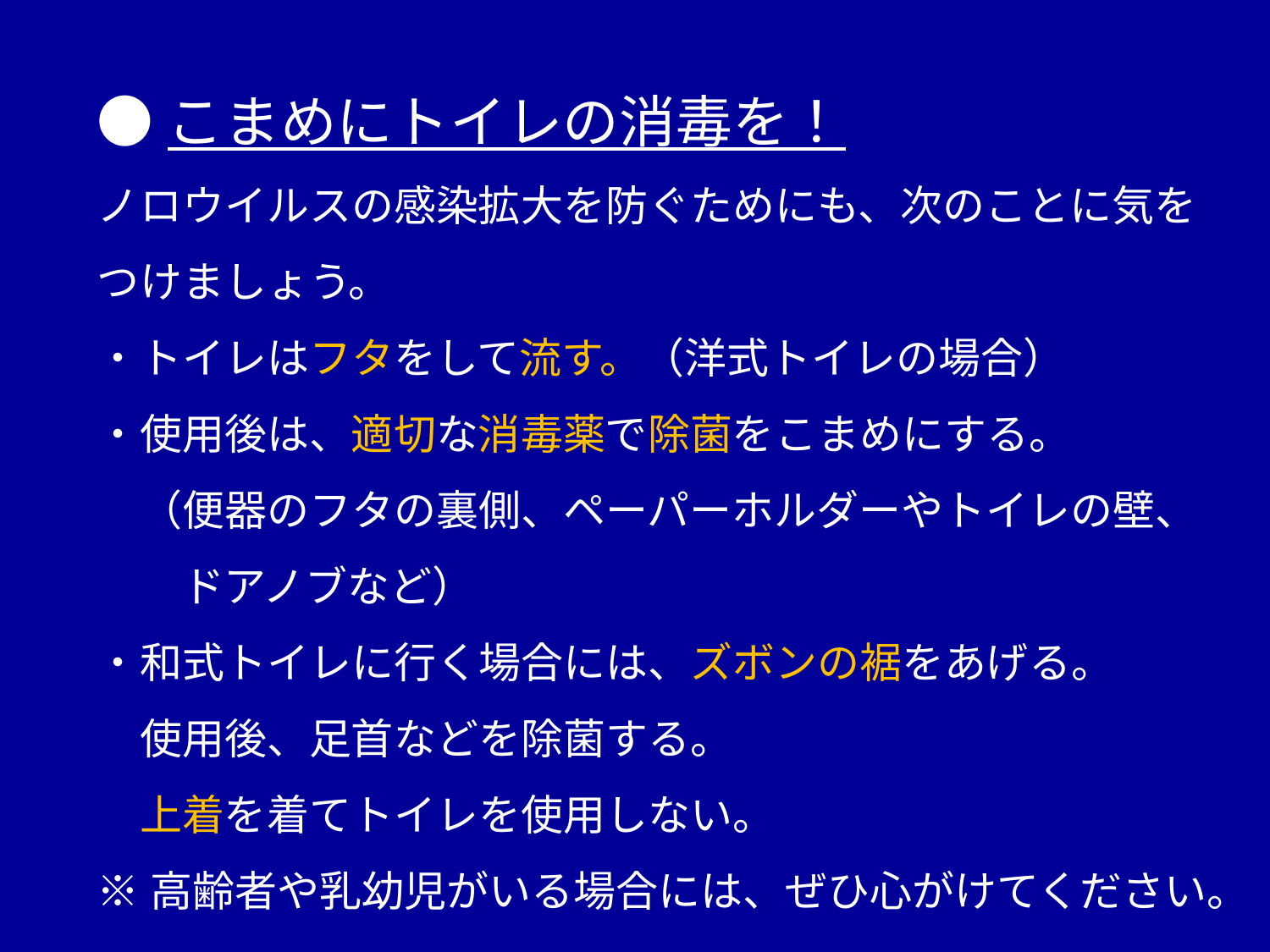

●こまめにトイレの消毒を！
ノロウイルスの感染拡大を防ぐためにも、次のことに気をつけましょう。
・トイレはフタをして流す。（洋式トイレの場合）
・使用後は、適切な消毒薬で除菌をこまめにする。
　（便器のフタの裏側、ペーパーホルダーやトイレの壁、
　　ドアノブなど）
・和式トイレに行く場合には、ズボンの裾をあげる。
　使用後、足首などを除菌する。
　上着を着てトイレを使用しない。
※高齢者や乳幼児がいる場合には、ぜひ心がけてください。